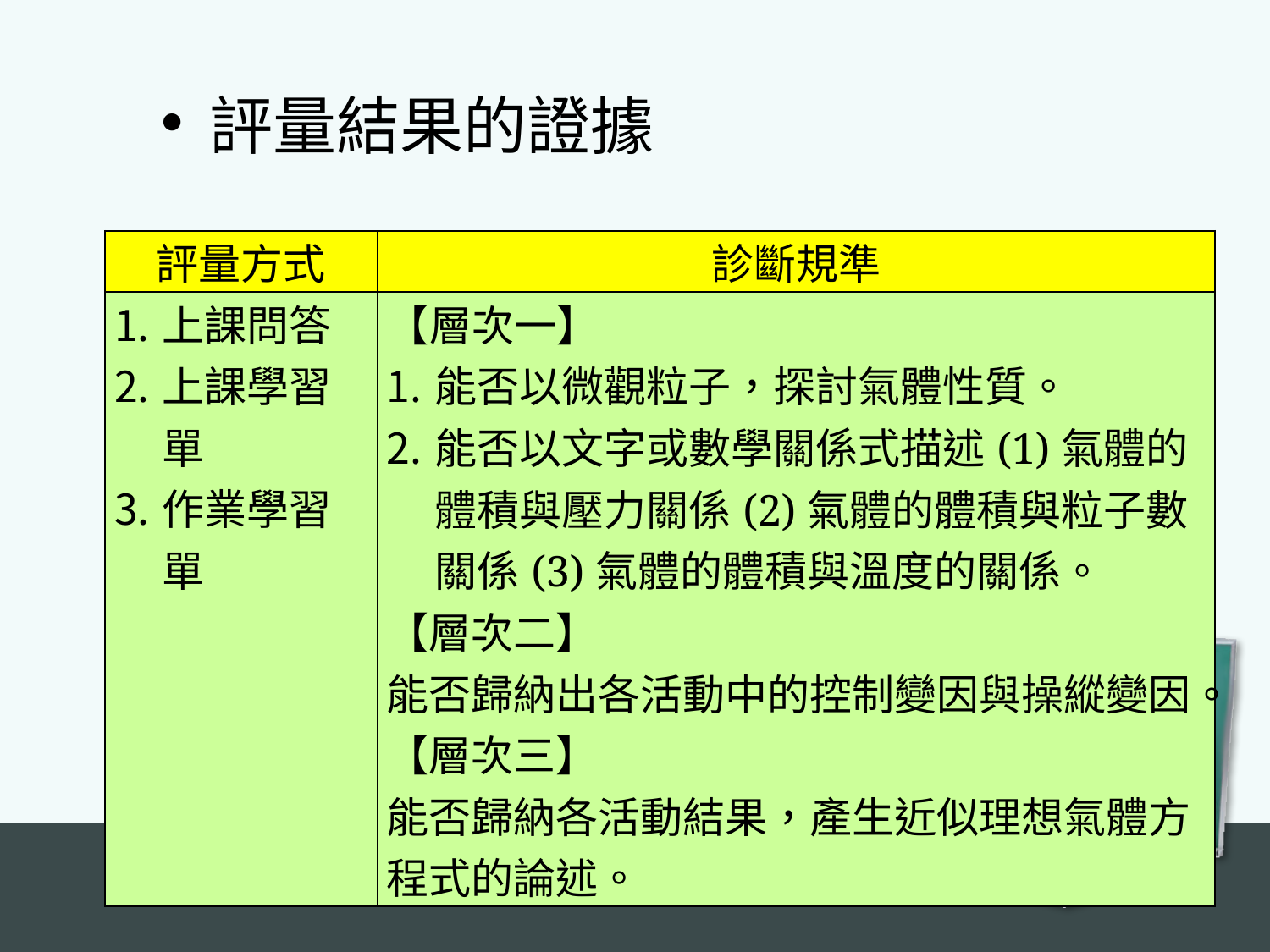

評量結果的證據
| 評量方式 | 診斷規準 |
| --- | --- |
| 上課問答 上課學習單 作業學習單 | 【層次一】 能否以微觀粒子，探討氣體性質。 能否以文字或數學關係式描述(1)氣體的體積與壓力關係(2)氣體的體積與粒子數關係(3)氣體的體積與溫度的關係。 【層次二】 能否歸納出各活動中的控制變因與操縱變因。 【層次三】 能否歸納各活動結果，產生近似理想氣體方程式的論述。 |